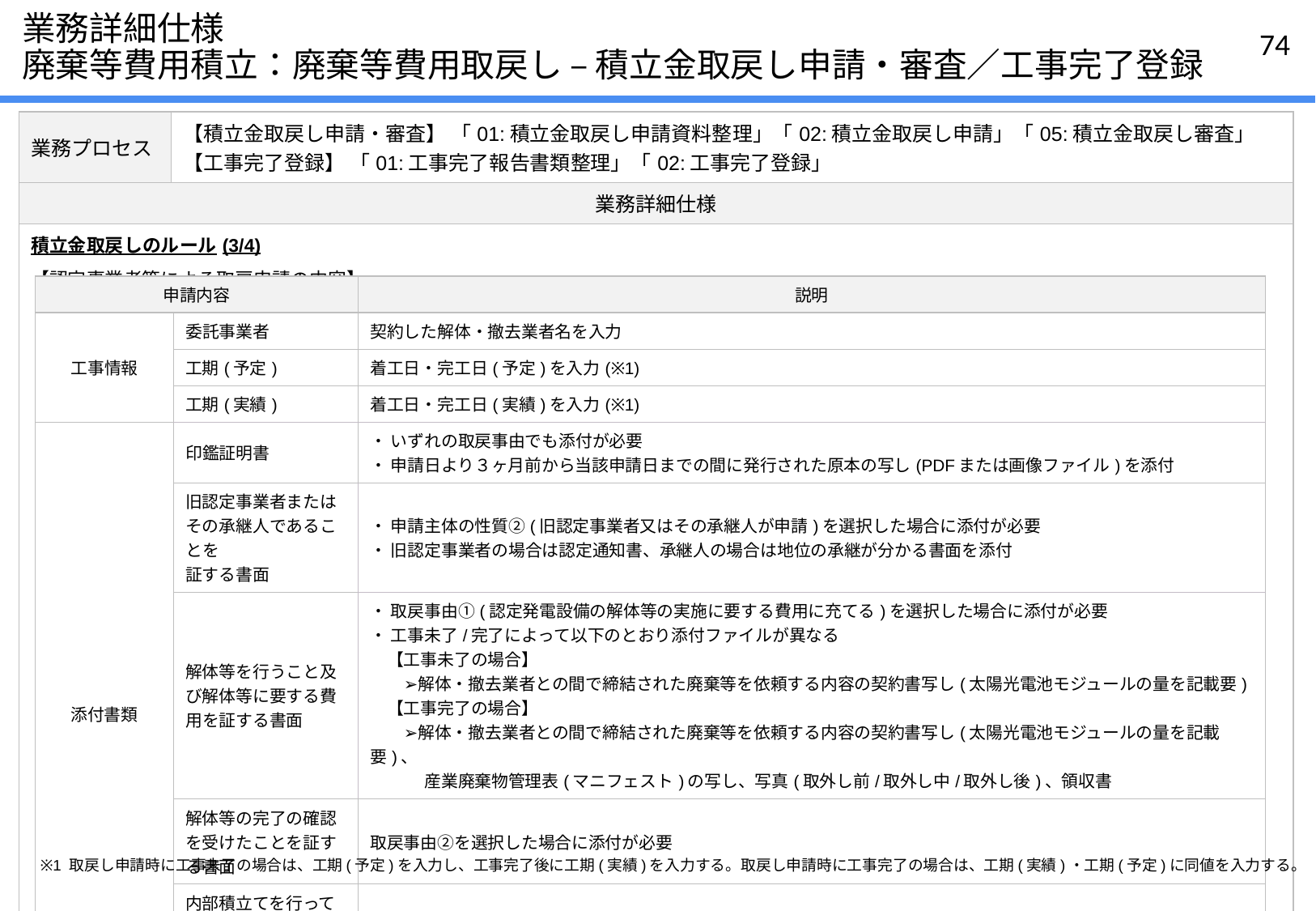

# 業務詳細仕様 廃棄等費用積立：廃棄等費用取戻し – 積立金取戻し申請・審査／工事完了登録
| 業務プロセス | 【積立金取戻し申請・審査】 「01:積立金取戻し申請資料整理」「02:積立金取戻し申請」「05:積立金取戻し審査」 【工事完了登録】 「01:工事完了報告書類整理」「02:工事完了登録」 |
| --- | --- |
| 業務詳細仕様 |  |
| 積立金取戻しのルール(3/4) 【認定事業者等による取戻申請の内容】 |  |
| 申請内容 |  | 説明 |
| --- | --- | --- |
| 工事情報 | 委託事業者 | 契約した解体・撤去業者名を入力 |
|  | 工期(予定) | 着工日・完工日(予定)を入力(※1) |
|  | 工期(実績) | 着工日・完工日(実績)を入力(※1) |
| 添付書類 | 印鑑証明書 | ・ いずれの取戻事由でも添付が必要 ・ 申請日より３ヶ月前から当該申請日までの間に発行された原本の写し(PDFまたは画像ファイル)を添付 |
|  | 旧認定事業者またはその承継人であることを 証する書面 | ・ 申請主体の性質②(旧認定事業者又はその承継人が申請)を選択した場合に添付が必要 ・ 旧認定事業者の場合は認定通知書、承継人の場合は地位の承継が分かる書面を添付 |
|  | 解体等を行うこと及び解体等に要する費用を証する書面 | ・ 取戻事由①(認定発電設備の解体等の実施に要する費用に充てる)を選択した場合に添付が必要 ・ 工事未了/完了によって以下のとおり添付ファイルが異なる 　【工事未了の場合】 　　➢解体・撤去業者との間で締結された廃棄等を依頼する内容の契約書写し(太陽光電池モジュールの量を記載要) 　【工事完了の場合】 　　➢解体・撤去業者との間で締結された廃棄等を依頼する内容の契約書写し(太陽光電池モジュールの量を記載要)、 　　　 産業廃棄物管理表(マニフェスト)の写し、写真(取外し前/取外し中/取外し後)、領収書 |
|  | 解体等の完了の確認を受けたことを証する書面 | 取戻事由②を選択した場合に添付が必要 |
|  | 内部積立てを行っていることを証する書面 | 取戻事由③を選択した場合に添付が必要 |
|  | その他 | 必要に応じて添付書類を追加する |
※1 取戻し申請時に工事未了の場合は、工期(予定)を入力し、工事完了後に工期(実績)を入力する。取戻し申請時に工事完了の場合は、工期(実績)・工期(予定)に同値を入力する。